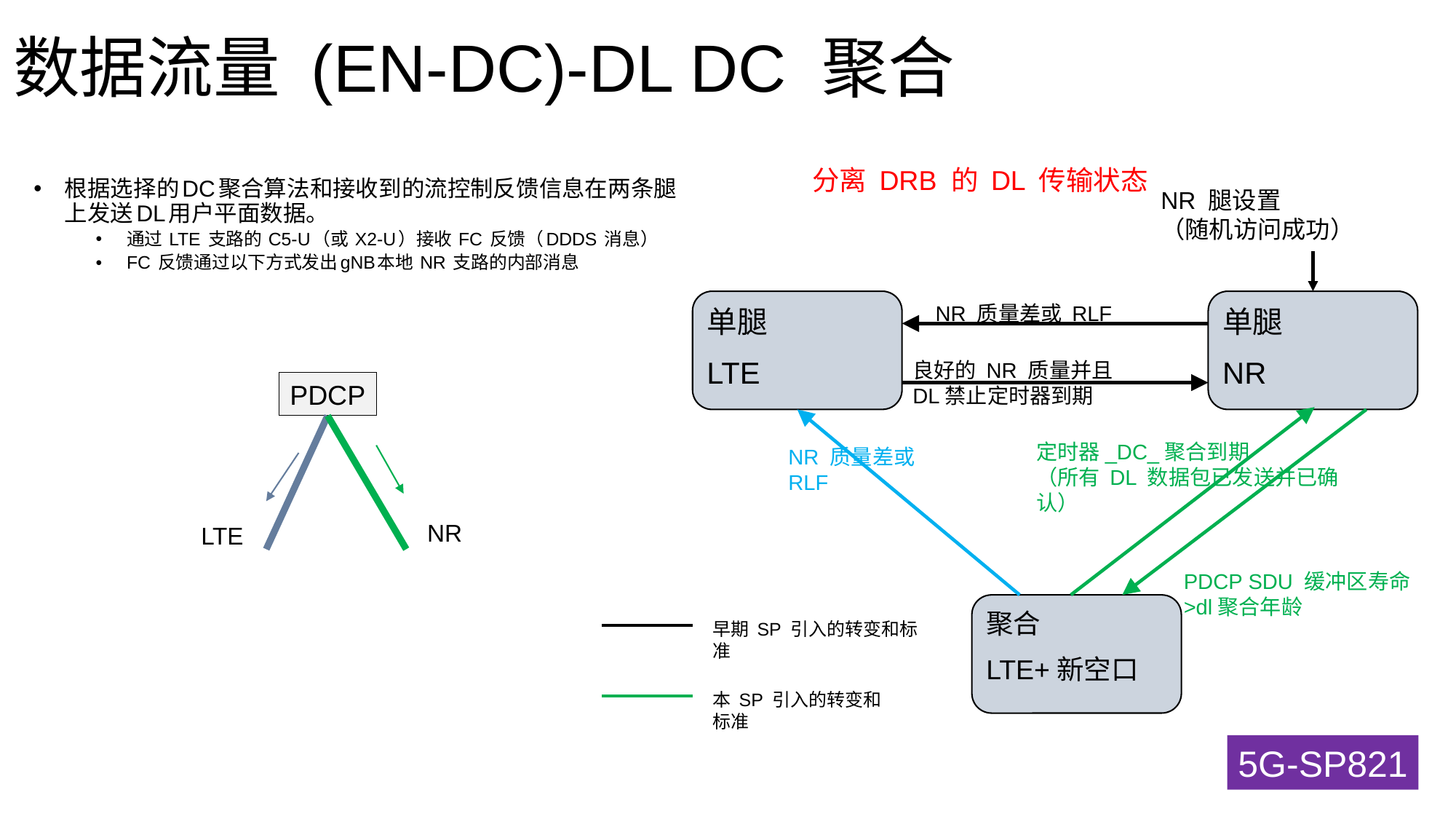

# 数据流量 (EN-DC)-DL DC 聚合
分离 DRB 的 DL 传输状态
根据选择的DC聚合算法和接收到的流控制反馈信息在两条腿上发送DL用户平面数据。
通过 LTE 支路的 C5-U（或 X2-U）接收 FC 反馈（DDDS 消息）
FC 反馈通过以下方式发出gNB本地 NR 支路的内部消息

NR 腿设置
（随机访问成功）
单腿
LTE
单腿
NR
NR 质量差或 RLF
良好的 NR 质量并且
DL禁止定时器到期
PDCP
定时器_DC_聚合到期
（所有 DL 数据包已发送并已确认）
NR 质量差或 RLF
NR
LTE
PDCP SDU 缓冲区寿命 >dl聚合年龄
聚合
LTE+新空口
早期 SP 引入的转变和标准
本 SP 引入的转变和标准
5G-SP821